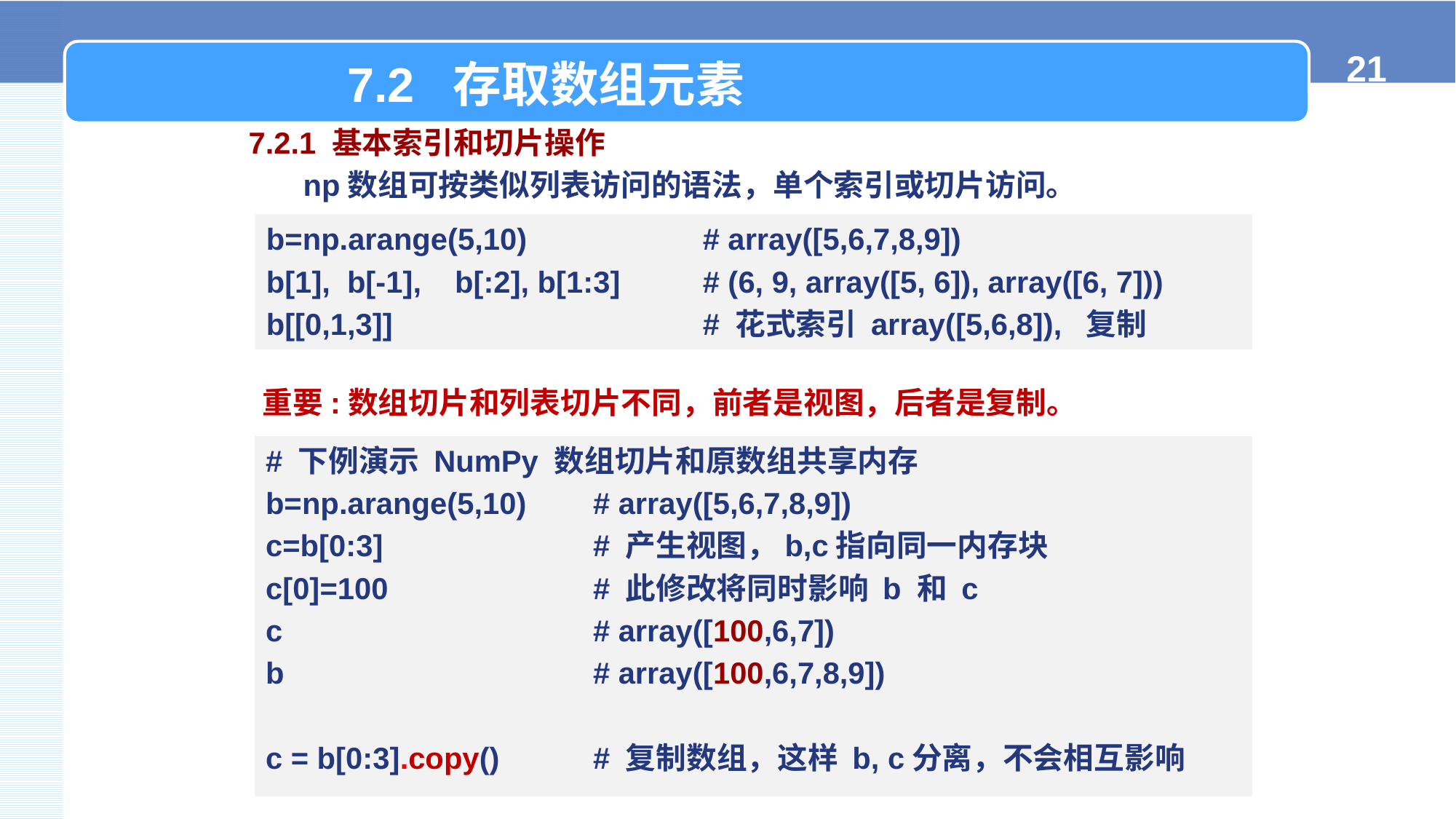

7.2  存取数组元素
7.2.1 基本索引和切片操作
np数组可按类似列表访问的语法，单个索引或切片访问。
b=np.arange(5,10)    		# array([5,6,7,8,9])
b[1],  b[-1],    b[:2], b[1:3]      	# (6, 9, array([5, 6]), array([6, 7]))
b[[0,1,3]]   			# 花式索引 array([5,6,8]),  复制
重要:数组切片和列表切片不同，前者是视图，后者是复制。
# 下例演示 NumPy 数组切片和原数组共享内存
b=np.arange(5,10)    	# array([5,6,7,8,9])
c=b[0:3]       		# 产生视图，b,c指向同一内存块
c[0]=100     		# 此修改将同时影响 b 和 c
c  			# array([100,6,7])
b           		# array([100,6,7,8,9])

c = b[0:3].copy()  	# 复制数组，这样 b, c分离，不会相互影响